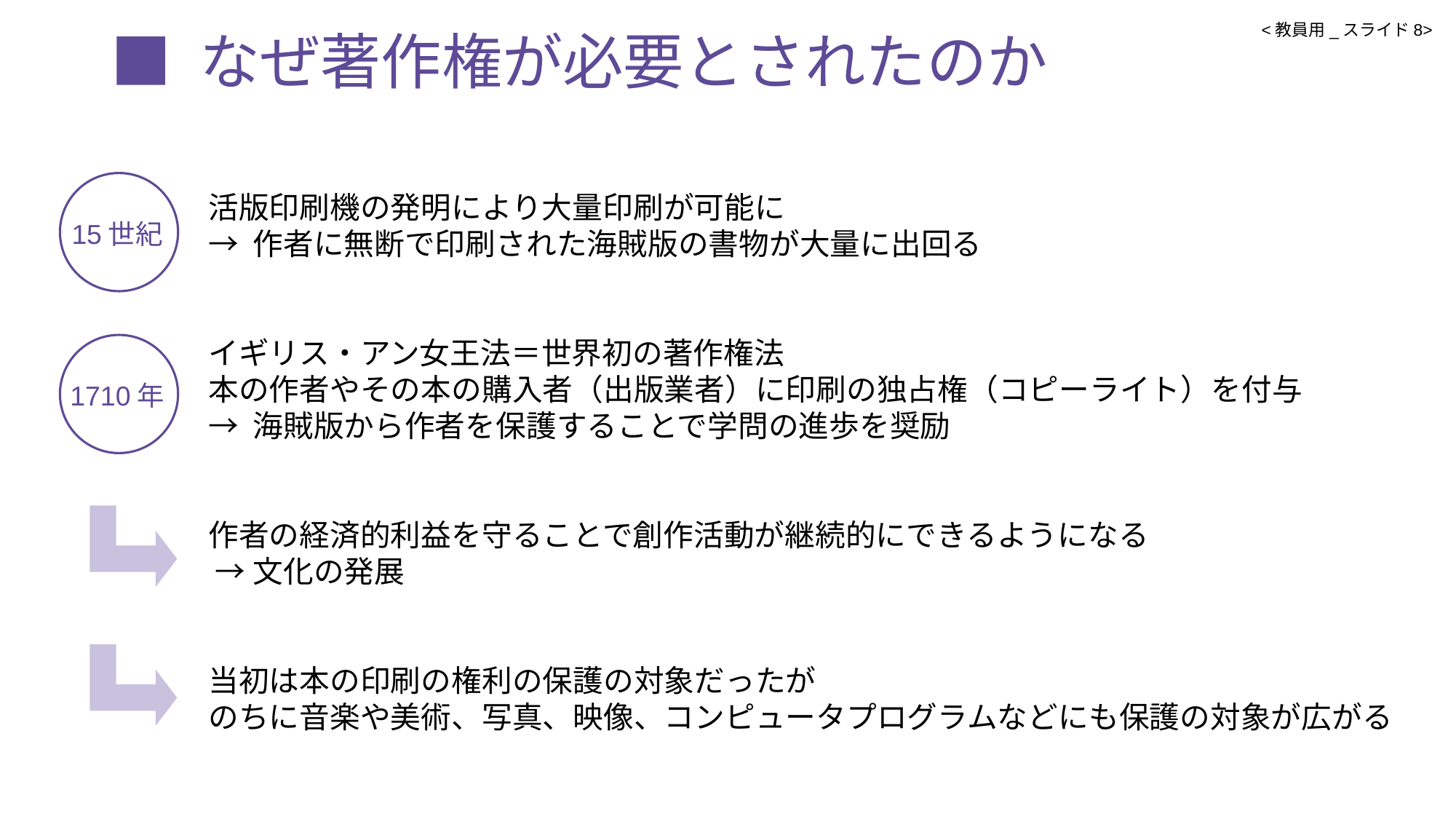

# ■ なぜ著作権が必要とされたのか
<教員用_スライド8>

活版印刷機の発明により大量印刷が可能に
→ 作者に無断で印刷された海賊版の書物が大量に出回る

イギリス・アン女王法＝世界初の著作権法
本の作者やその本の購入者（出版業者）に印刷の独占権（コピーライト）を付与
→ 海賊版から作者を保護することで学問の進歩を奨励

作者の経済的利益を守ることで創作活動が継続的にできるようになる
 →文化の発展

当初は本の印刷の権利の保護の対象だったが
のちに音楽や美術、写真、映像、コンピュータプログラムなどにも保護の対象が広がる
15世紀

1710年